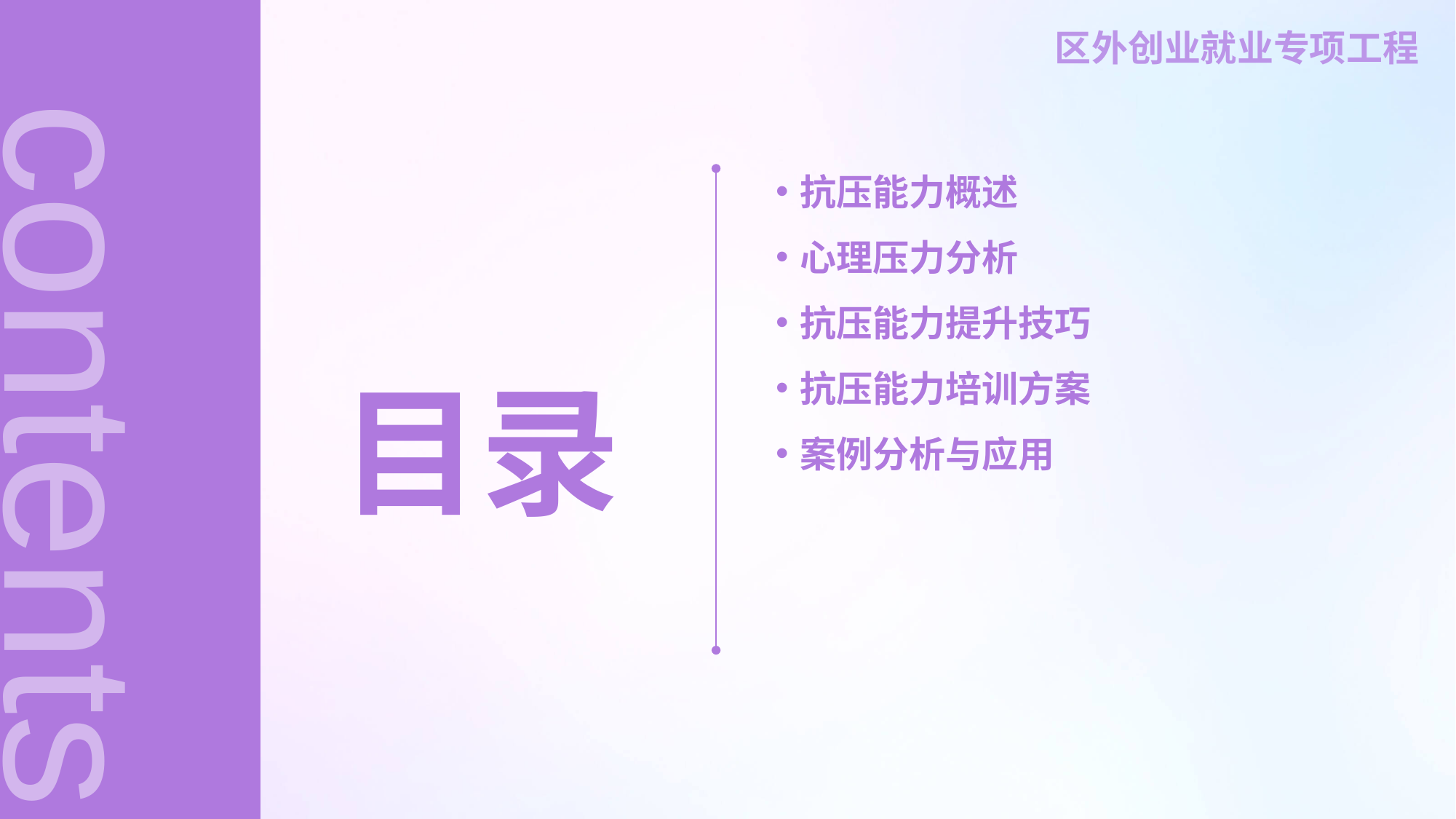

抗压能力概述
心理压力分析
抗压能力提升技巧
抗压能力培训方案
案例分析与应用
contents
目录